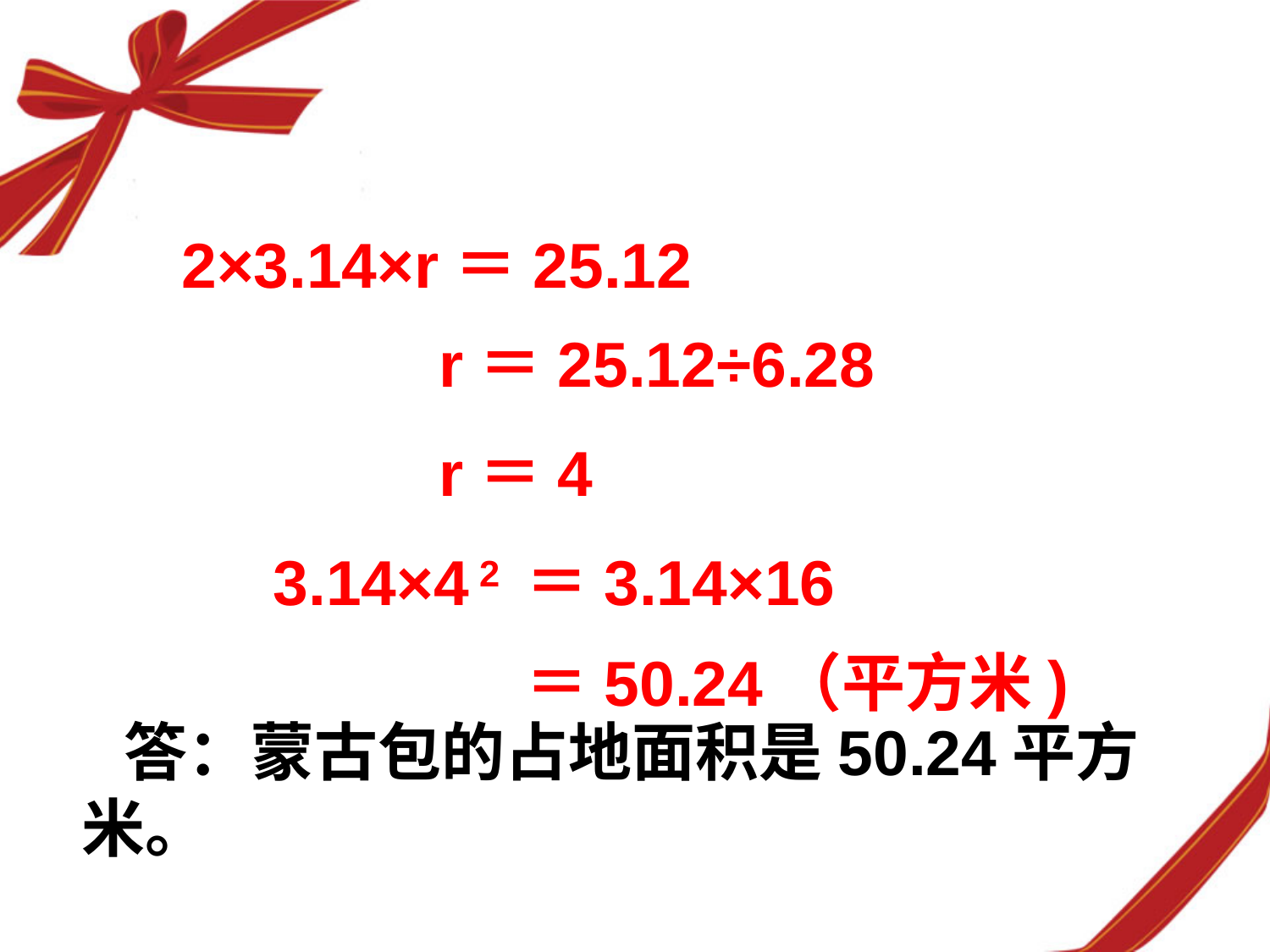

2×3.14×r＝25.12
r＝25.12÷6.28
r＝4
3.14×4 2 ＝3.14×16
  ＝50.24（平方米)
答：蒙古包的占地面积是50.24平方米。